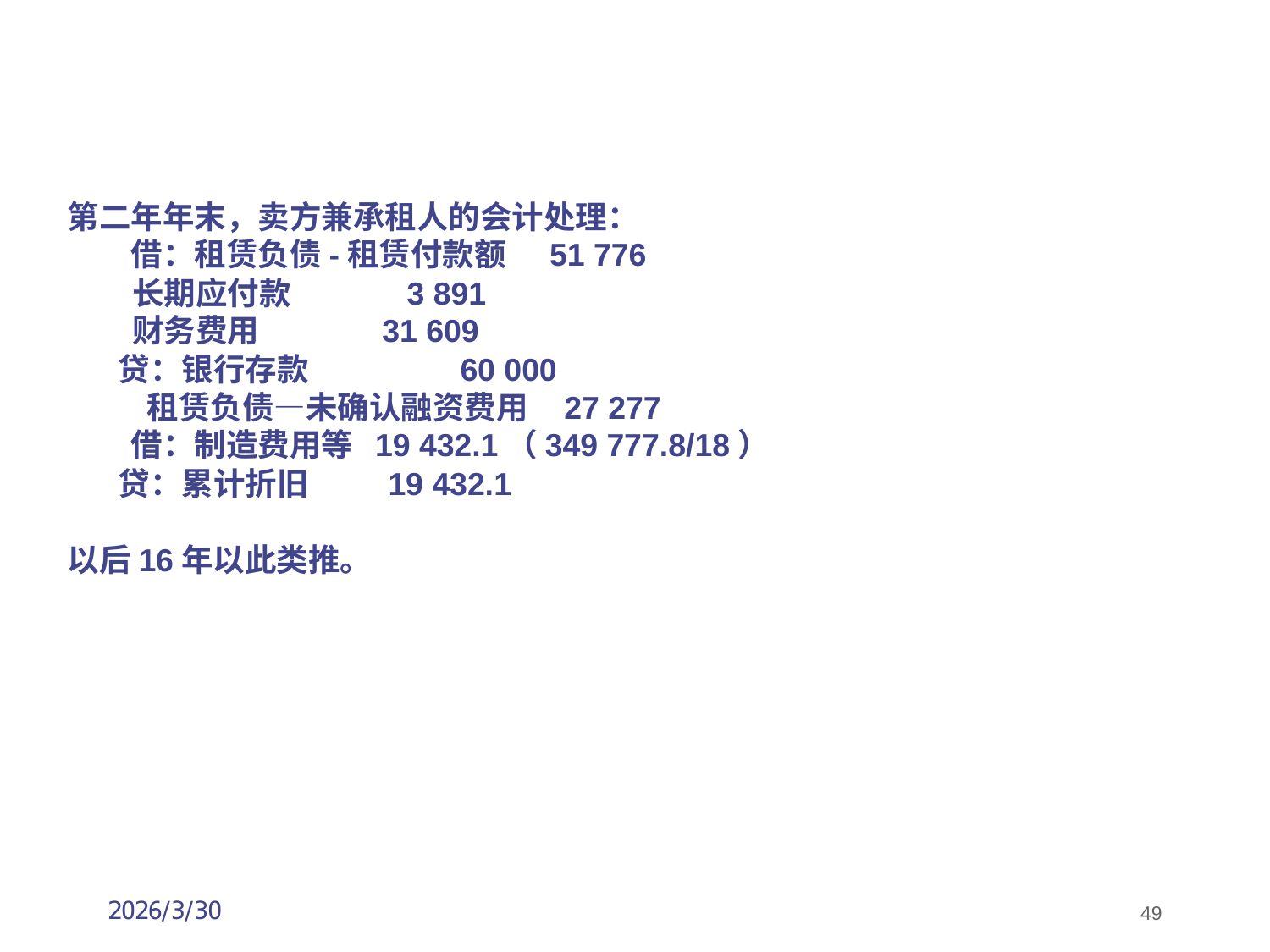

第二年年末，卖方兼承租人的会计处理：
　　借：租赁负债-租赁付款额     51 776
        长期应付款               3 891
        财务费用                31 609
      贷：银行存款                    60 000
          租赁负债—未确认融资费用    27 277
　　借：制造费用等  19 432.1（349 777.8/18）
      贷：累计折旧          19 432.1

以后16年以此类推。
2026/3/30
49